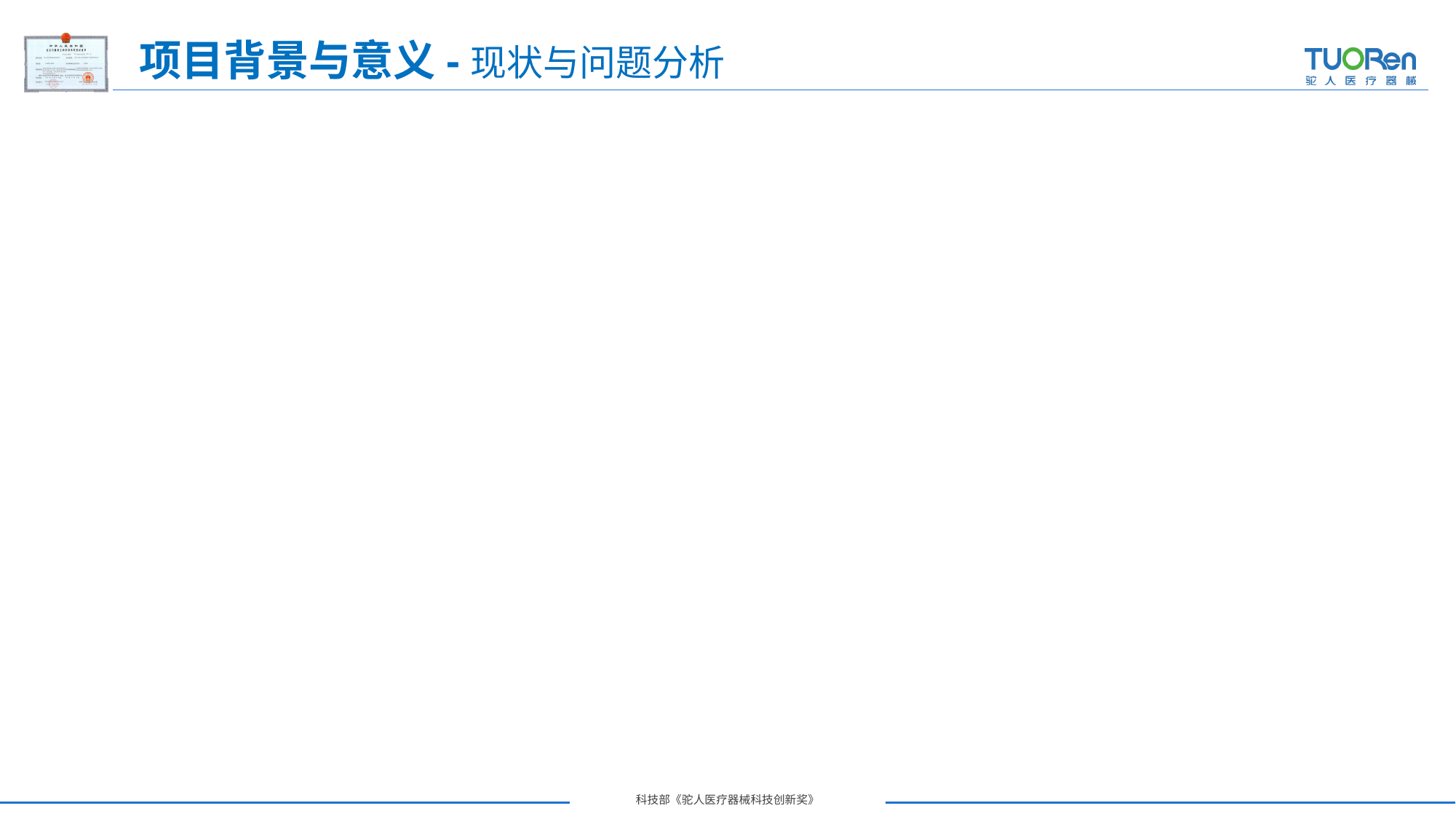

项目背景与意义-现状与问题分析
广义上的技术创新链条大致可以分为五个阶段:
基础研发、概念验证、中试、工程化、商业化

概念验证是成果转化链条中的锚点，是跨越研发成果与产品市场化之间“死亡之谷”的“关键拼图”和“第一步”。
3